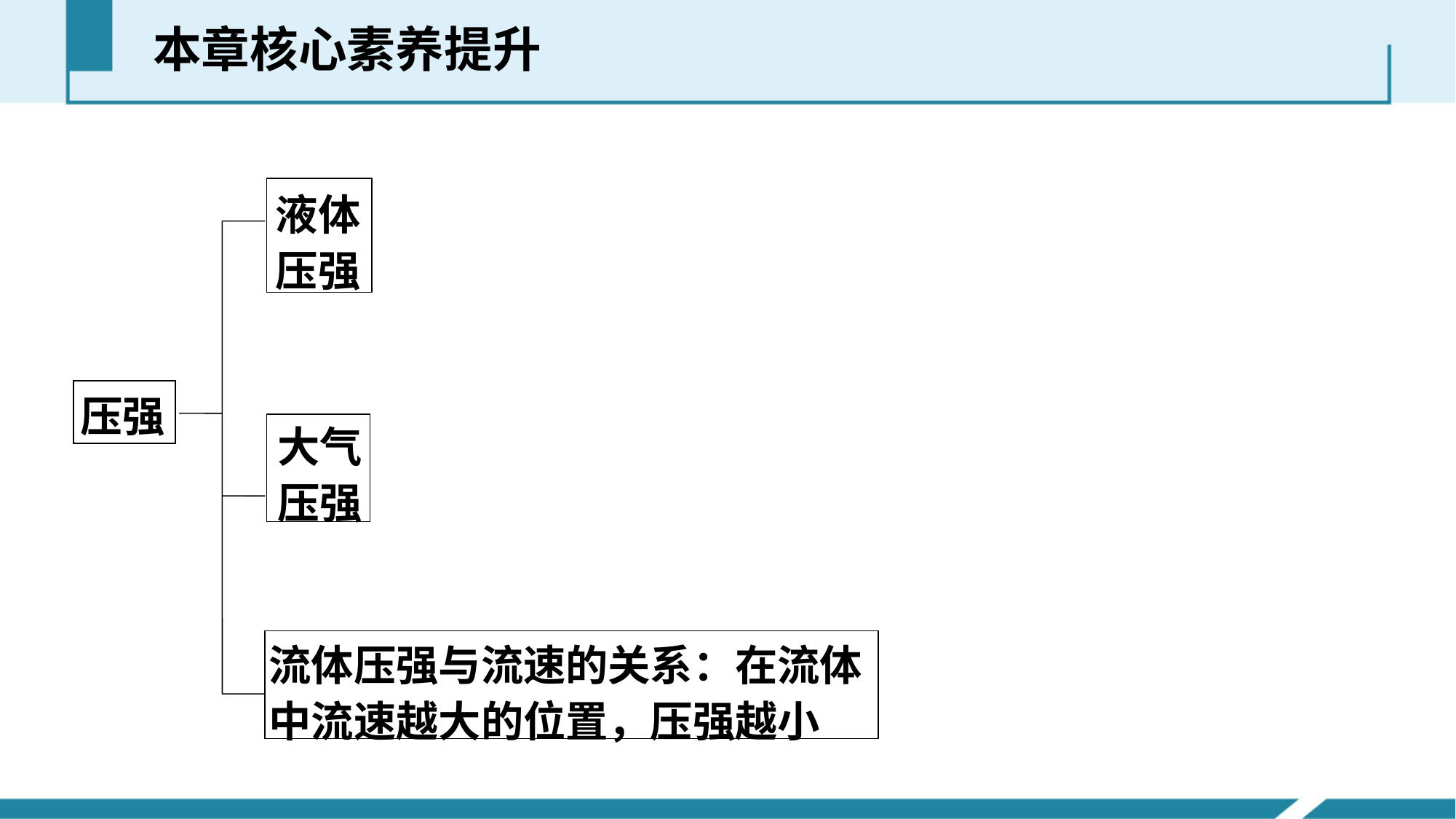

本章核心素养提升
液体压强

压强

大气压强

流体压强与流速的关系：在流体中流速越大的位置，压强越小